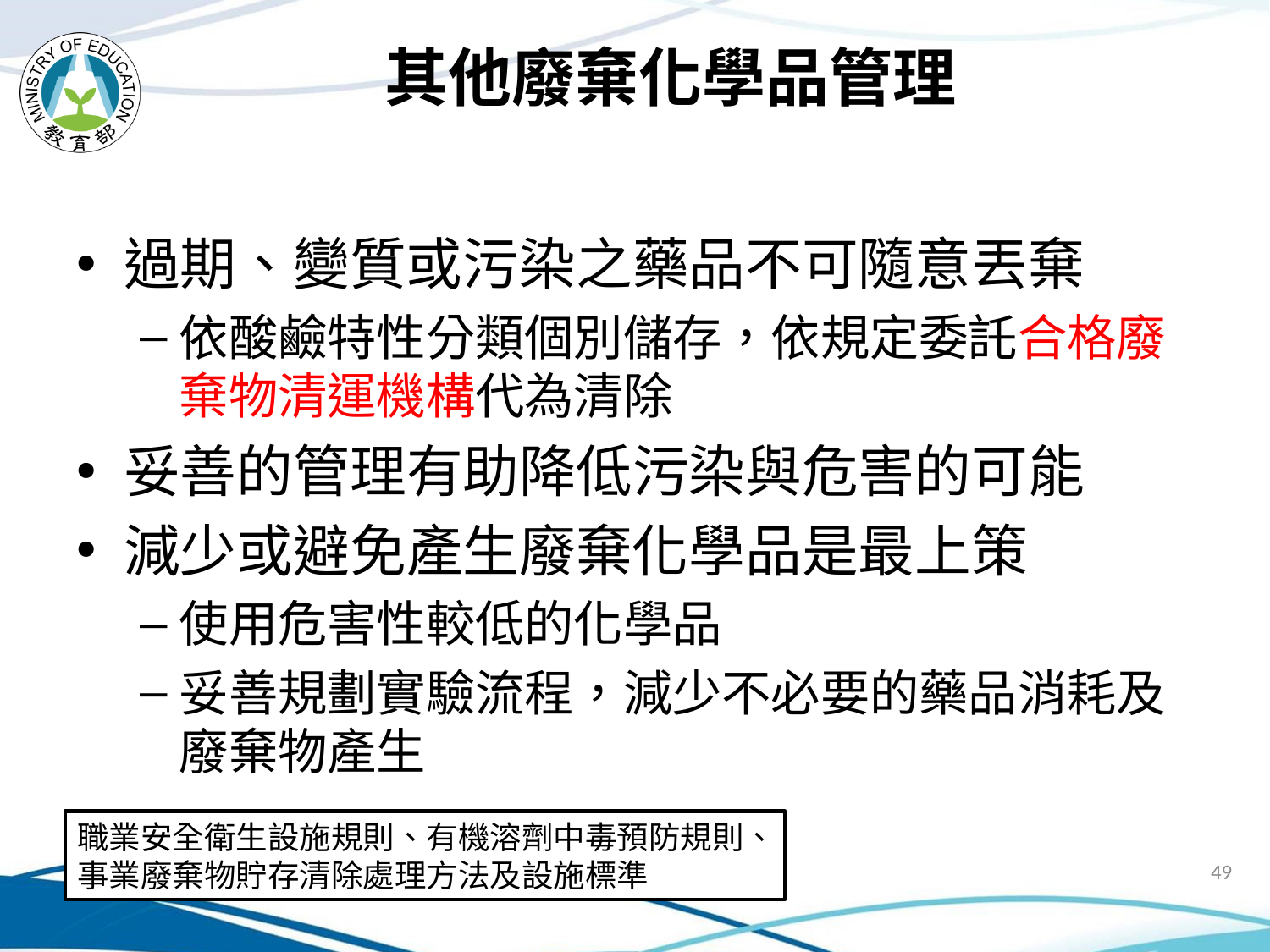

# 其他廢棄化學品管理
過期、變質或污染之藥品不可隨意丟棄
依酸鹼特性分類個別儲存，依規定委託合格廢棄物清運機構代為清除
妥善的管理有助降低污染與危害的可能
減少或避免產生廢棄化學品是最上策
使用危害性較低的化學品
妥善規劃實驗流程，減少不必要的藥品消耗及廢棄物產生
職業安全衛生設施規則、有機溶劑中毒預防規則、事業廢棄物貯存清除處理方法及設施標準
49